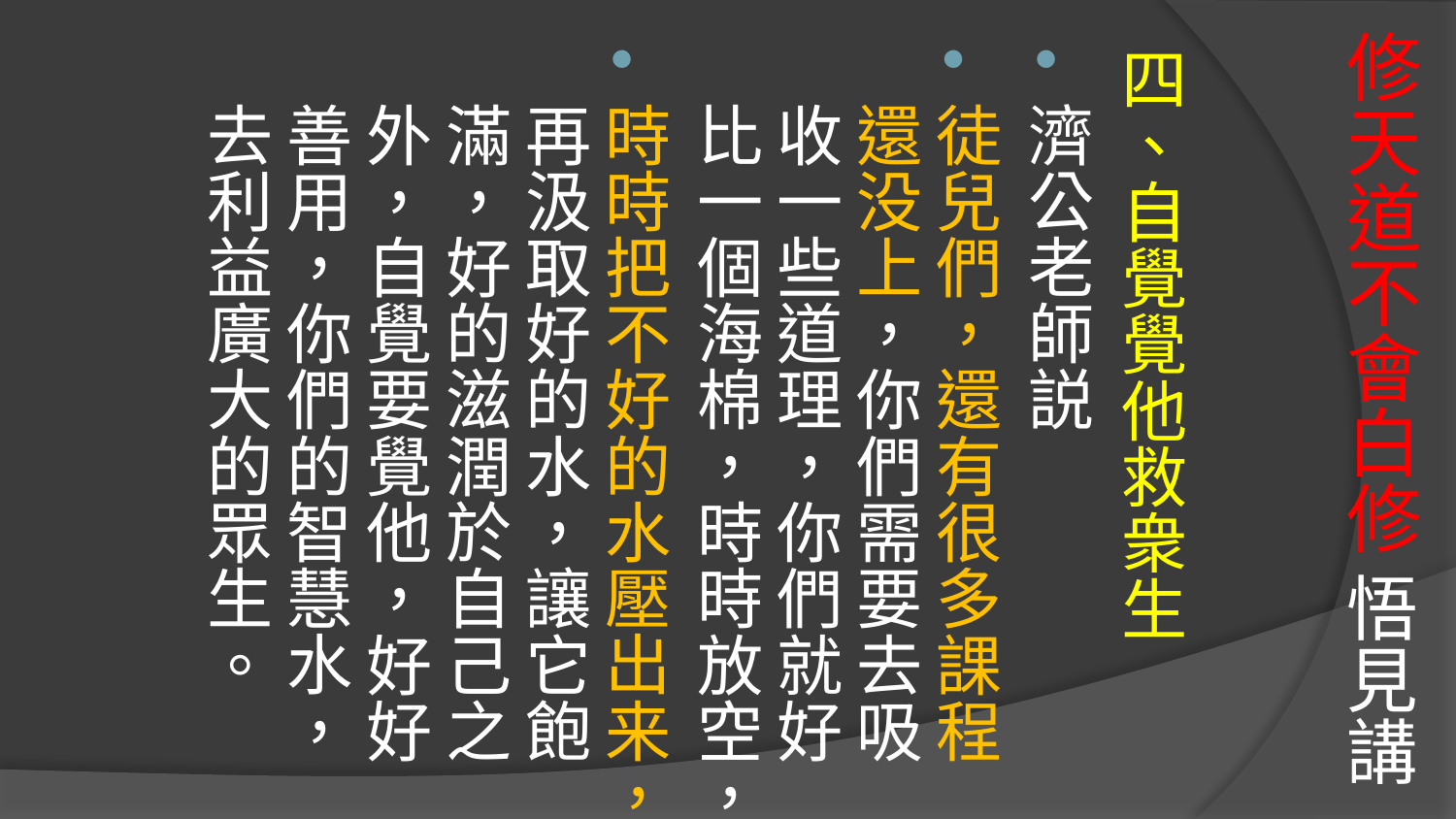

# 修天道不會白修 悟見講
四、自覺覺他救衆生
濟公老師説
徒兒們，還有很多課程還没上，你們需要去吸收一些道理，你們就好比一個海棉，時時放空，
時時把不好的水壓出来，再汲取好的水，讓它飽滿，好的滋潤於自己之外，自覺要覺他，好好善用，你們的智慧水，去利益廣大的眾生。